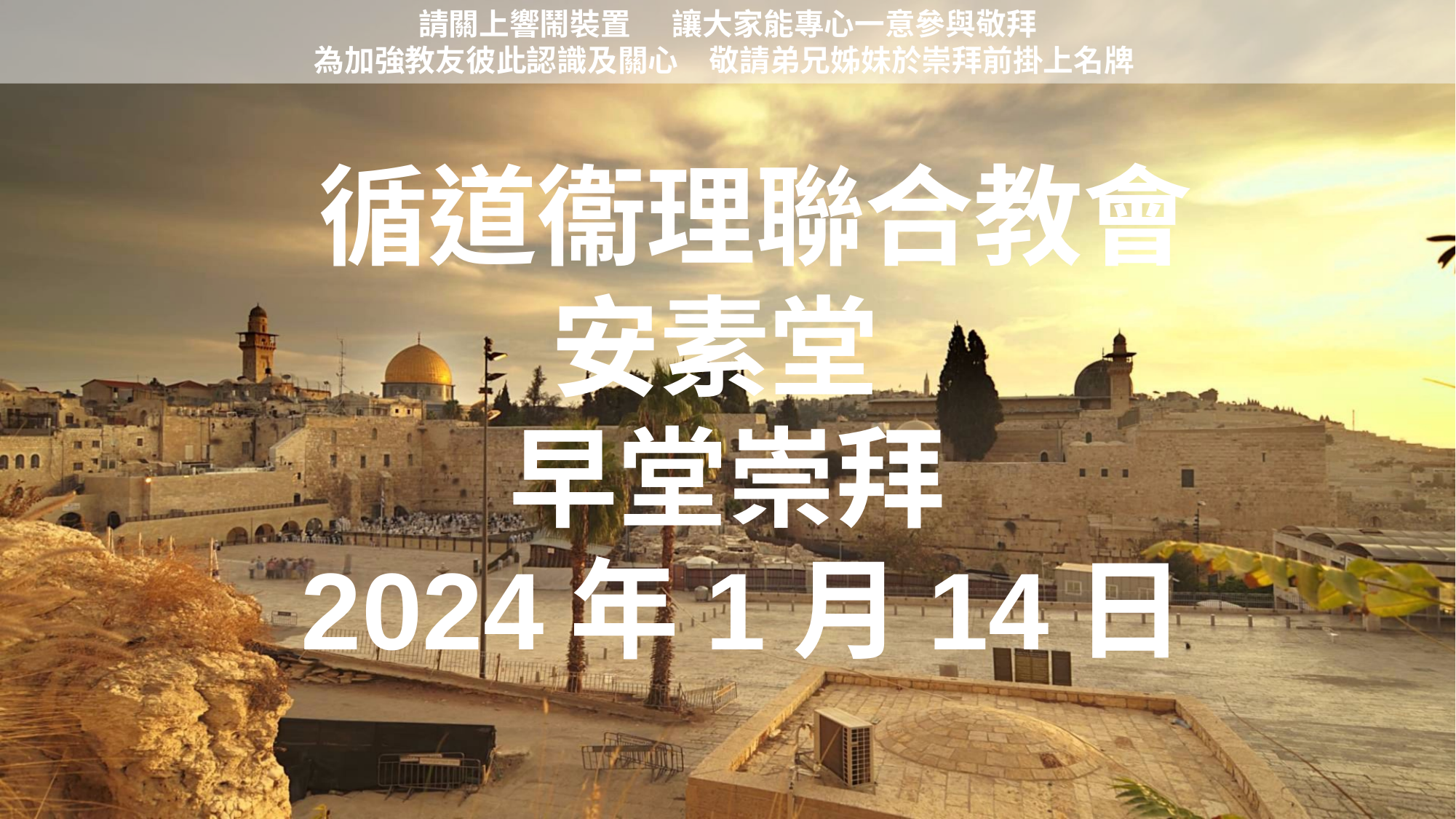

請關上響鬧裝置      讓大家能專心一意參與敬拜
為加強教友彼此認識及關心　敬請弟兄姊妹於崇拜前掛上名牌
 循道衞理聯合教會
 安素堂
 早堂崇拜
 2024年1月14日